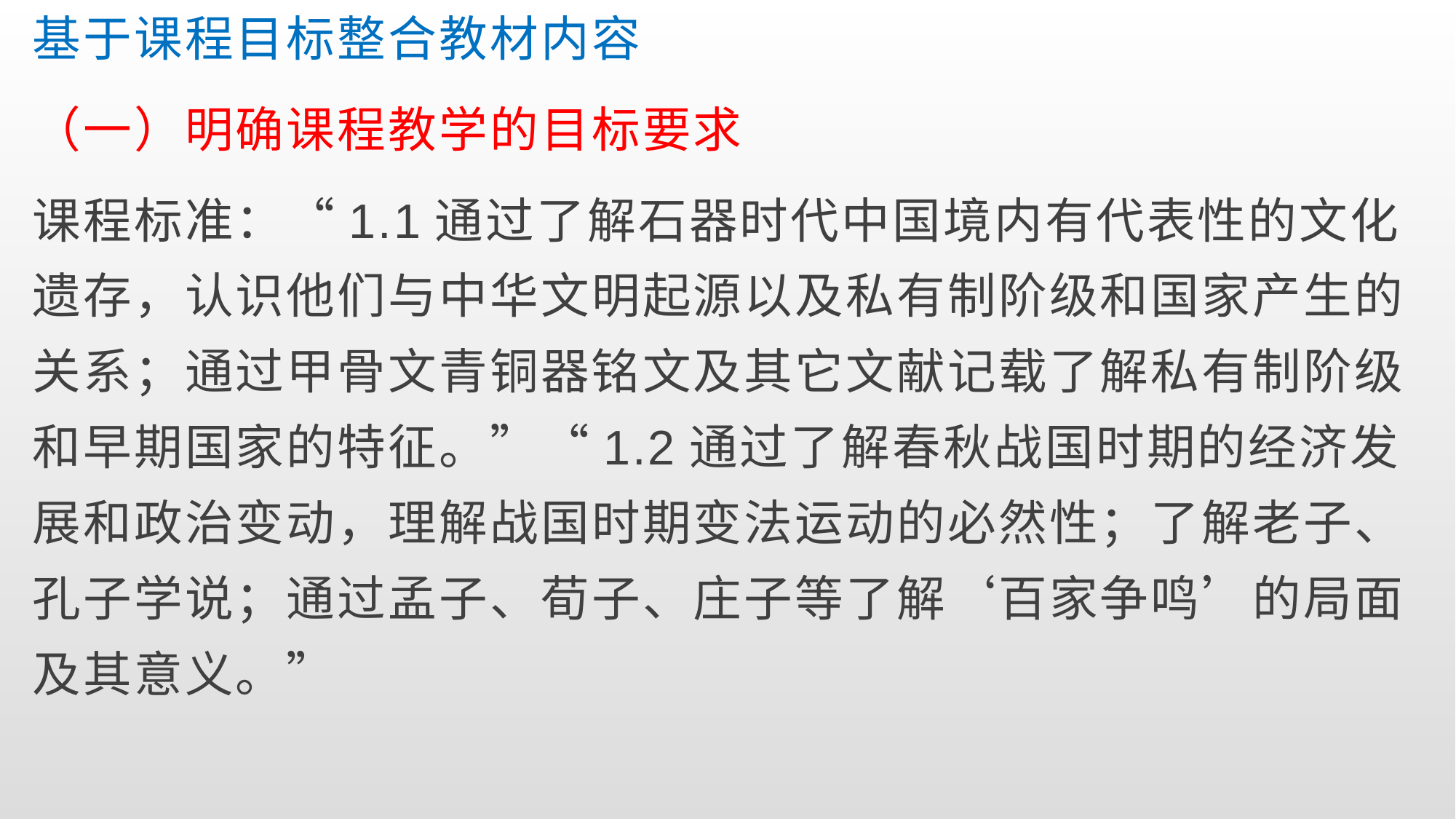

基于课程目标整合教材内容
（一）明确课程教学的目标要求
课程标准：“1.1通过了解石器时代中国境内有代表性的文化遗存，认识他们与中华文明起源以及私有制阶级和国家产生的关系；通过甲骨文青铜器铭文及其它文献记载了解私有制阶级和早期国家的特征。”“1.2通过了解春秋战国时期的经济发展和政治变动，理解战国时期变法运动的必然性；了解老子、孔子学说；通过孟子、荀子、庄子等了解‘百家争鸣’的局面及其意义。”

#